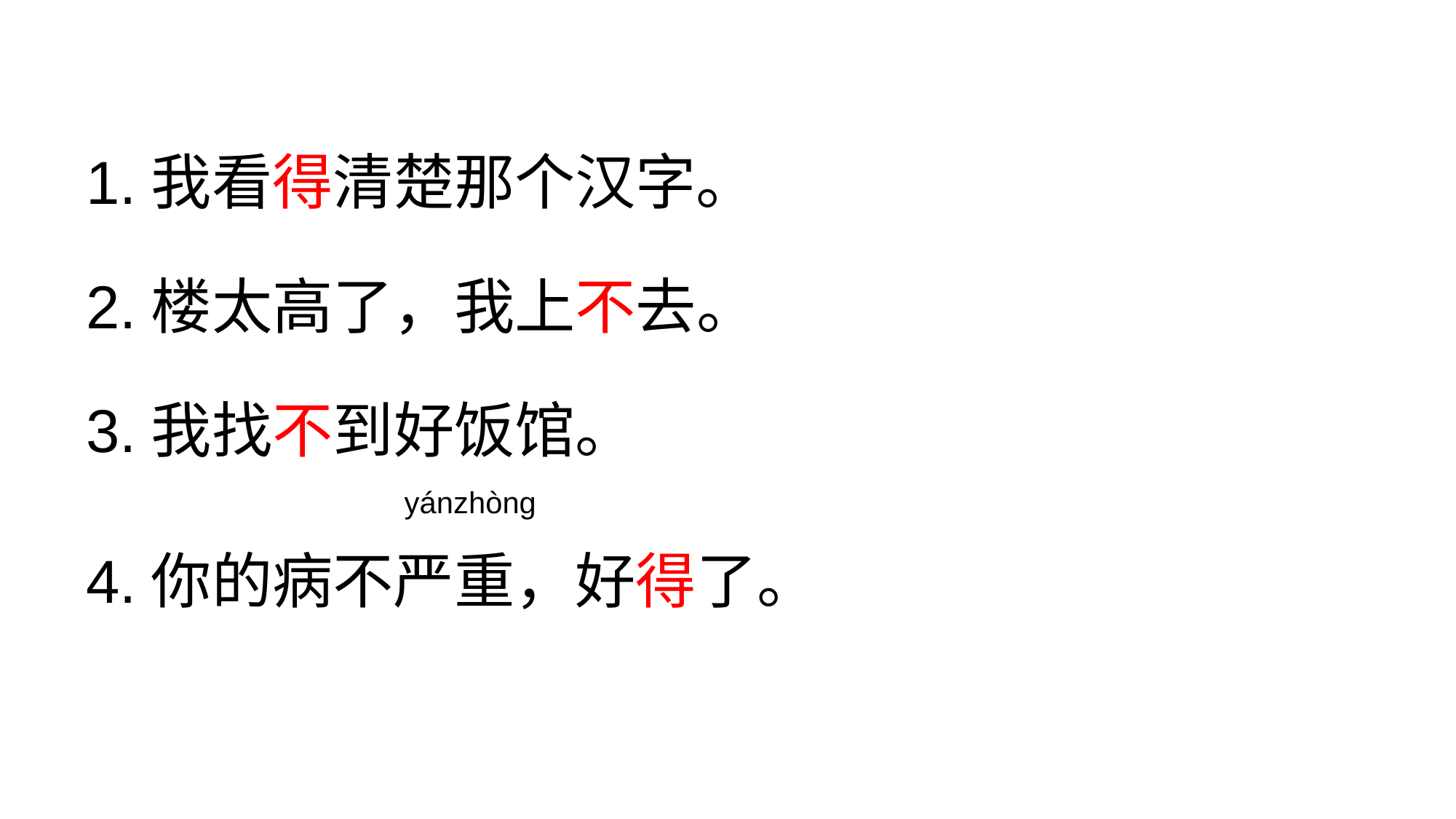

1.我看得清楚那个汉字。
2.楼太高了，我上不去。
3.我找不到好饭馆。
                                      yánzhòng
4.你的病不严重，好得了。